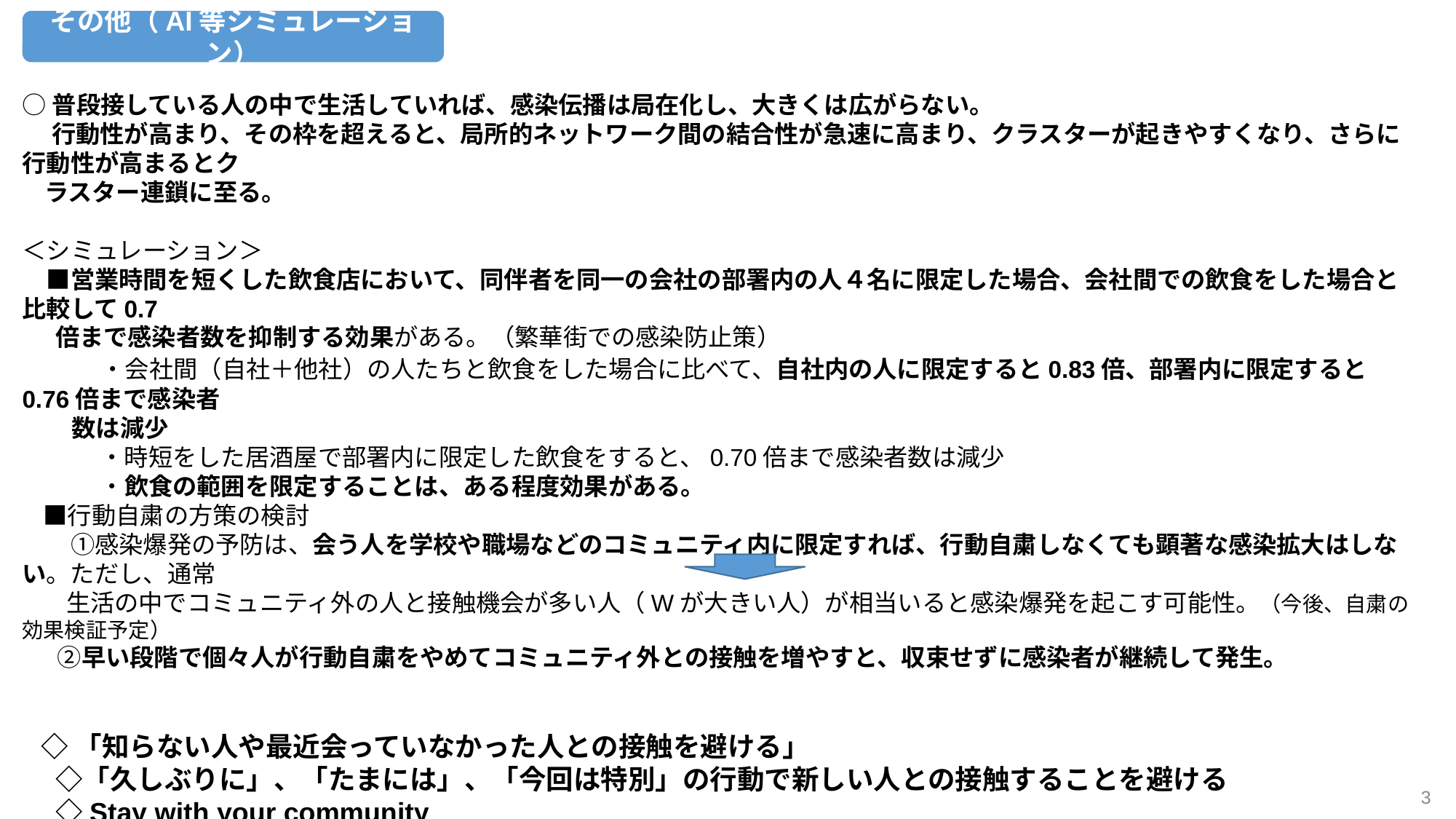

その他（AI等シミュレーション）
○普段接している人の中で生活していれば、感染伝播は局在化し、大きくは広がらない。
　 行動性が高まり、その枠を超えると、局所的ネットワーク間の結合性が急速に高まり、クラスターが起きやすくなり、さらに行動性が高まるとク
   ラスター連鎖に至る。

＜シミュレーション＞
　■営業時間を短くした飲食店において、同伴者を同一の会社の部署内の人４名に限定した場合、会社間での飲食をした場合と比較して0.7
     倍まで感染者数を抑制する効果がある。（繁華街での感染防止策）
　　　・会社間（自社＋他社）の人たちと飲食をした場合に比べて、自社内の人に限定すると0.83倍、部署内に限定すると0.76倍まで感染者
        数は減少
　　　 ・時短をした居酒屋で部署内に限定した飲食をすると、0.70倍まで感染者数は減少
　　　 ・飲食の範囲を限定することは、ある程度効果がある。
　■行動自粛の方策の検討
　　①感染爆発の予防は、会う人を学校や職場などのコミュニティ内に限定すれば、行動自粛しなくても顕著な感染拡大はしない。ただし、通常
       生活の中でコミュニティ外の人と接触機会が多い人（Wが大きい人）が相当いると感染爆発を起こす可能性。（今後、自粛の効果検証予定）
　  ②早い段階で個々人が行動自粛をやめてコミュニティ外との接触を増やすと、収束せずに感染者が継続して発生。

   ◇「知らない人や最近会っていなかった人との接触を避ける」
　 ◇「久しぶりに」、「たまには」、「今回は特別」の行動で新しい人との接触することを避ける
　 ◇Stay with your community

3